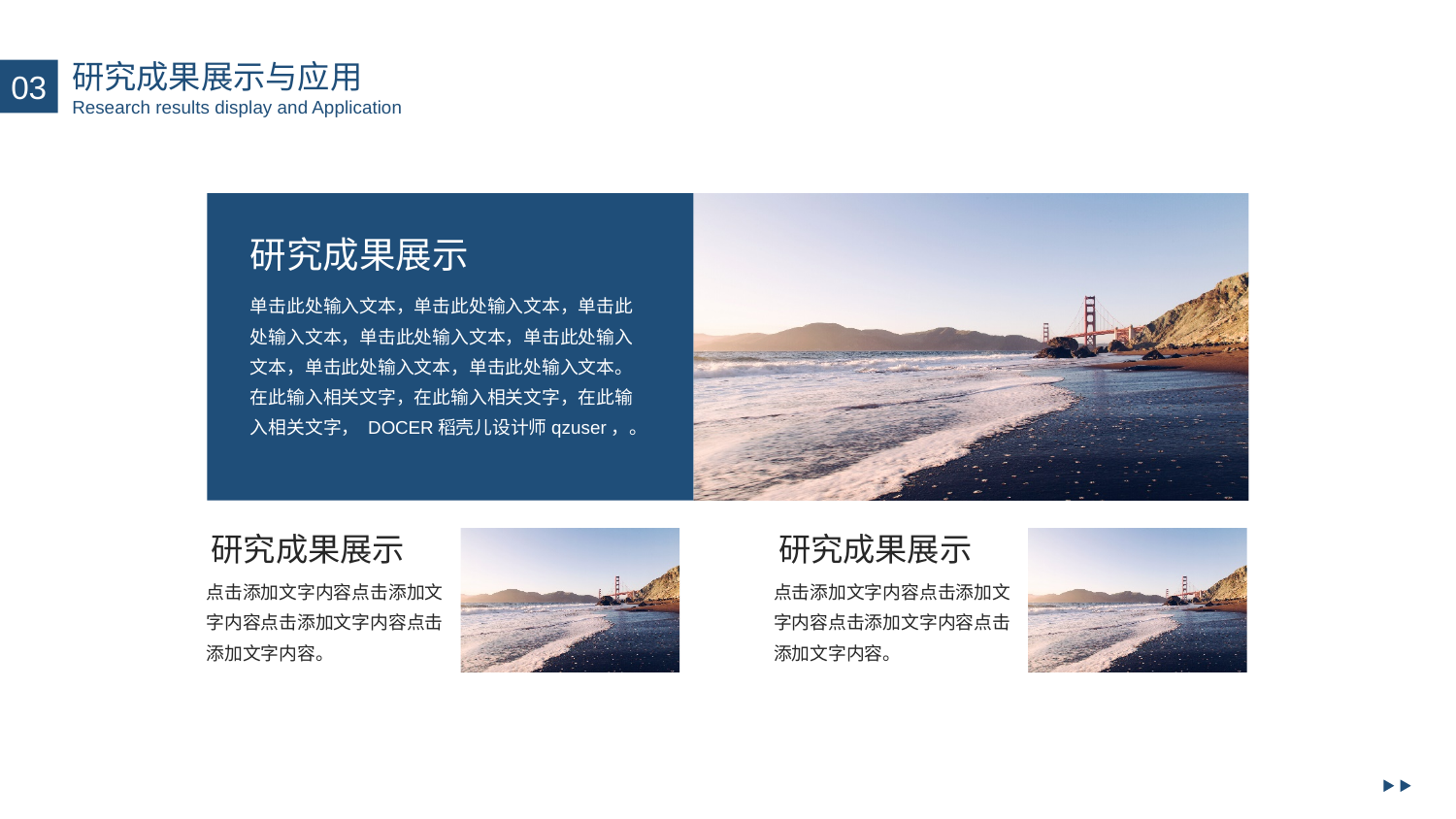

研究成果展示与应用
Research results display and Application
03

研究成果展示
单击此处输入文本，单击此处输入文本，单击此处输入文本，单击此处输入文本，单击此处输入文本，单击此处输入文本，单击此处输入文本。在此输入相关文字，在此输入相关文字，在此输入相关文字， DOCER稻壳儿设计师qzuser，。
研究成果展示
研究成果展示

点击添加文字内容点击添加文字内容点击添加文字内容点击添加文字内容。
点击添加文字内容点击添加文字内容点击添加文字内容点击添加文字内容。